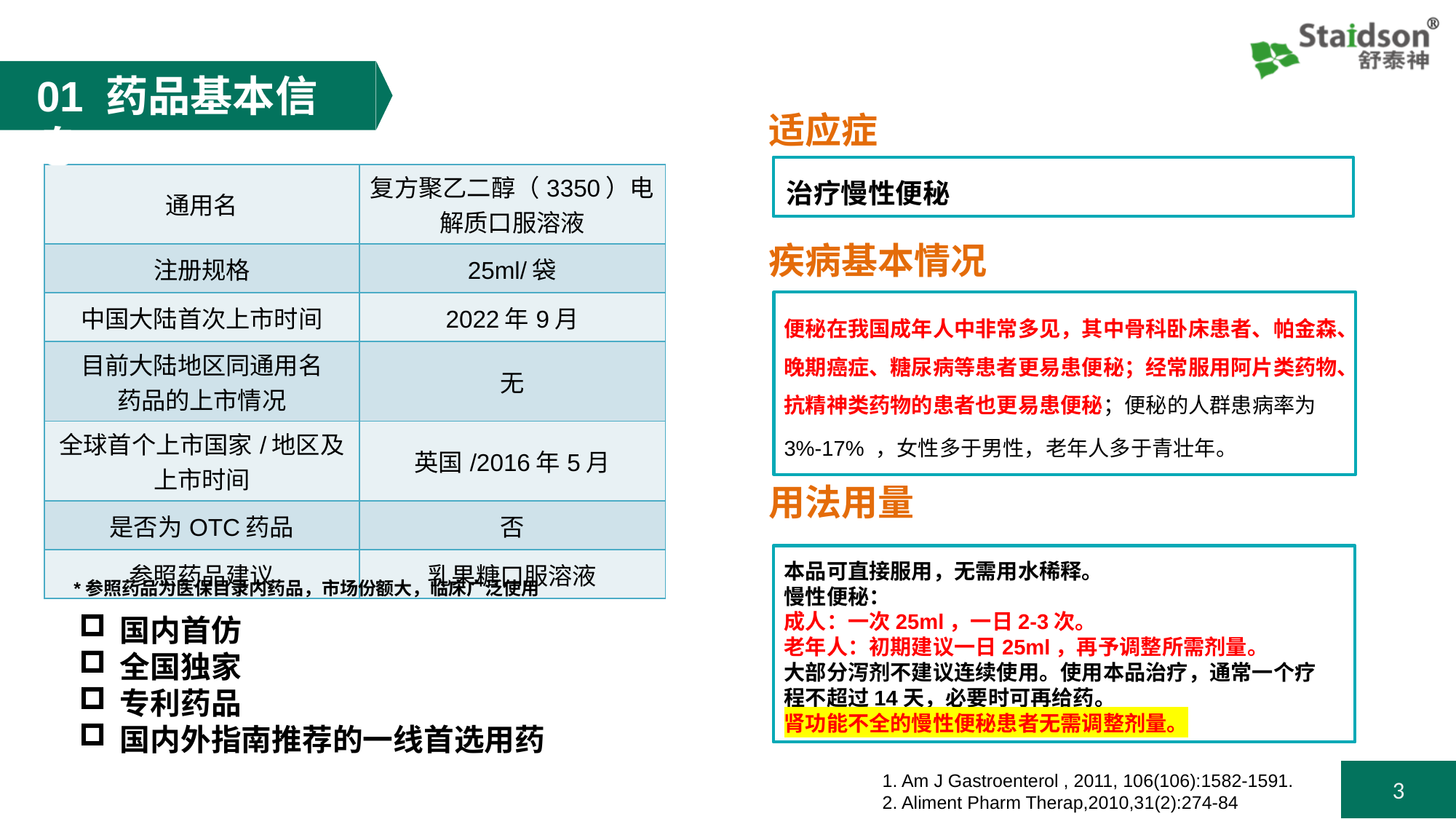

01 药品基本信息
适应症
疾病基本情况
用法用量

| 通用名 | 复方聚乙二醇（3350）电解质口服溶液 |
| --- | --- |
| 注册规格 | 25ml/袋 |
| 中国大陆首次上市时间 | 2022年9月 |
| 目前大陆地区同通用名 药品的上市情况 | 无 |
| 全球首个上市国家/地区及上市时间 | 英国/2016年5月 |
| 是否为OTC药品 | 否 |
| 参照药品建议 | 乳果糖口服溶液 |
治疗慢性便秘

便秘在我国成年人中非常多见，其中骨科卧床患者、帕金森、晚期癌症、糖尿病等患者更易患便秘；经常服用阿片类药物、抗精神类药物的患者也更易患便秘；便秘的人群患病率为 3%-17% ，女性多于男性，老年人多于青壮年。

本品可直接服用，无需用水稀释。
慢性便秘：
成人：一次25ml，一日2-3次。
老年人：初期建议一日25ml，再予调整所需剂量。
大部分泻剂不建议连续使用。使用本品治疗，通常一个疗程不超过14天，必要时可再给药。
肾功能不全的慢性便秘患者无需调整剂量。
*参照药品为医保目录内药品，市场份额大，临床广泛使用
国内首仿
全国独家
专利药品
国内外指南推荐的一线首选用药
1. Am J Gastroenterol , 2011, 106(106):1582-1591.
2. Aliment Pharm Therap,2010,31(2):274-84